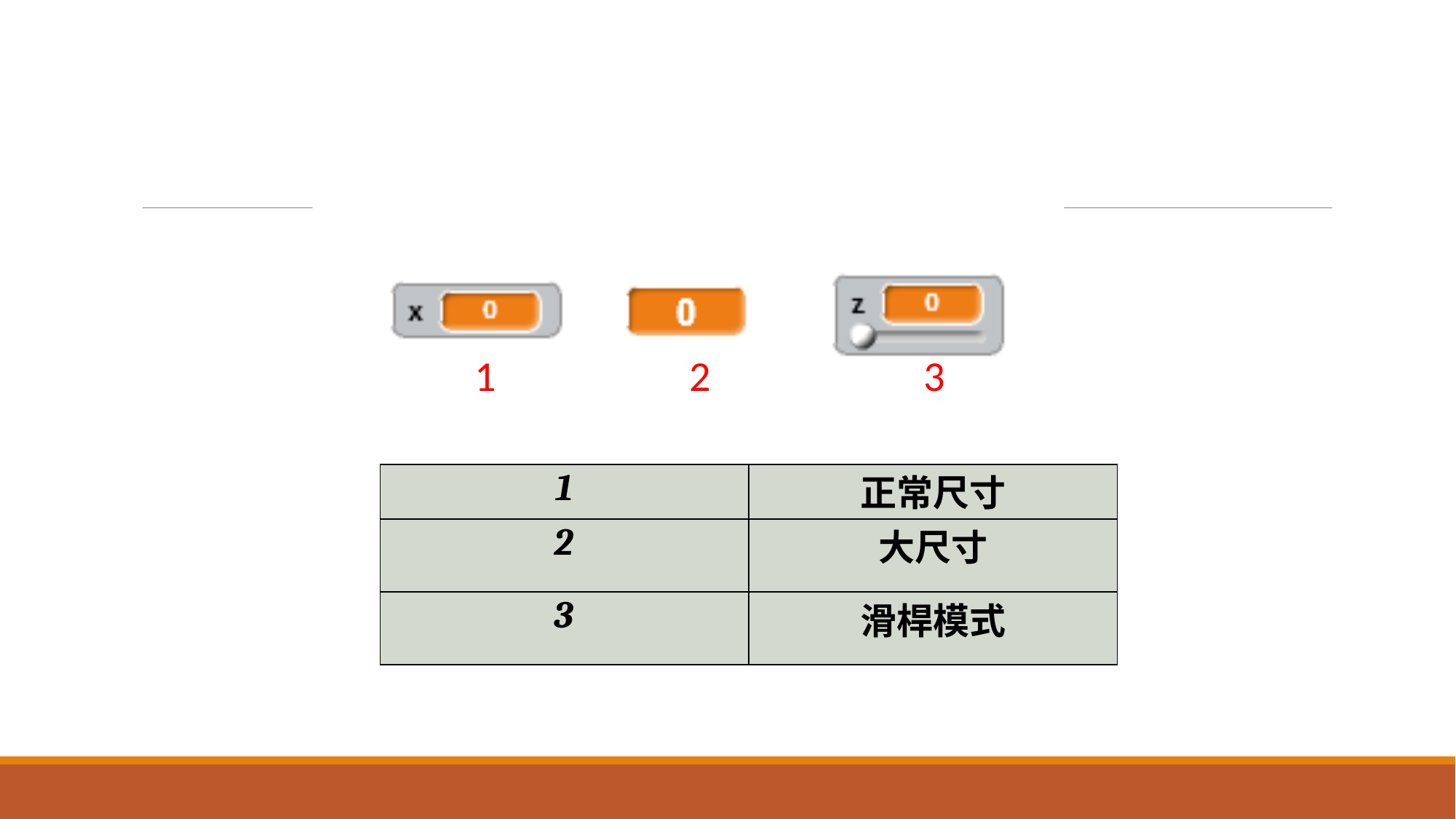

1
2
3
| 1 | 正常尺寸 |
| --- | --- |
| 2 | 大尺寸 |
| 3 | 滑桿模式 |